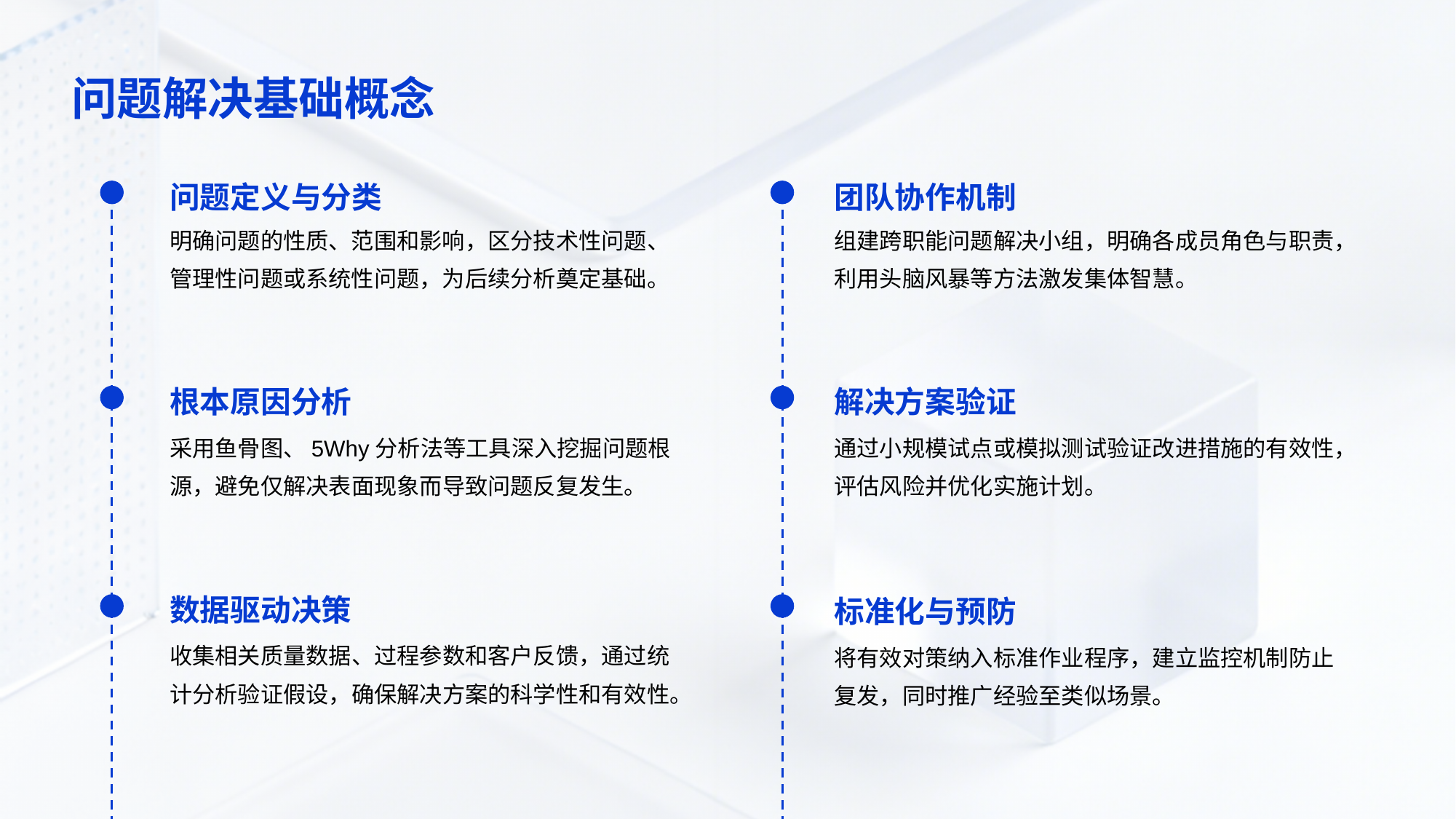

问题解决基础概念
问题定义与分类
团队协作机制

明确问题的性质、范围和影响，区分技术性问题、管理性问题或系统性问题，为后续分析奠定基础。
组建跨职能问题解决小组，明确各成员角色与职责，利用头脑风暴等方法激发集体智慧。
根本原因分析
解决方案验证
采用鱼骨图、5Why分析法等工具深入挖掘问题根源，避免仅解决表面现象而导致问题反复发生。
通过小规模试点或模拟测试验证改进措施的有效性，评估风险并优化实施计划。
数据驱动决策
标准化与预防
收集相关质量数据、过程参数和客户反馈，通过统计分析验证假设，确保解决方案的科学性和有效性。
将有效对策纳入标准作业程序，建立监控机制防止复发，同时推广经验至类似场景。